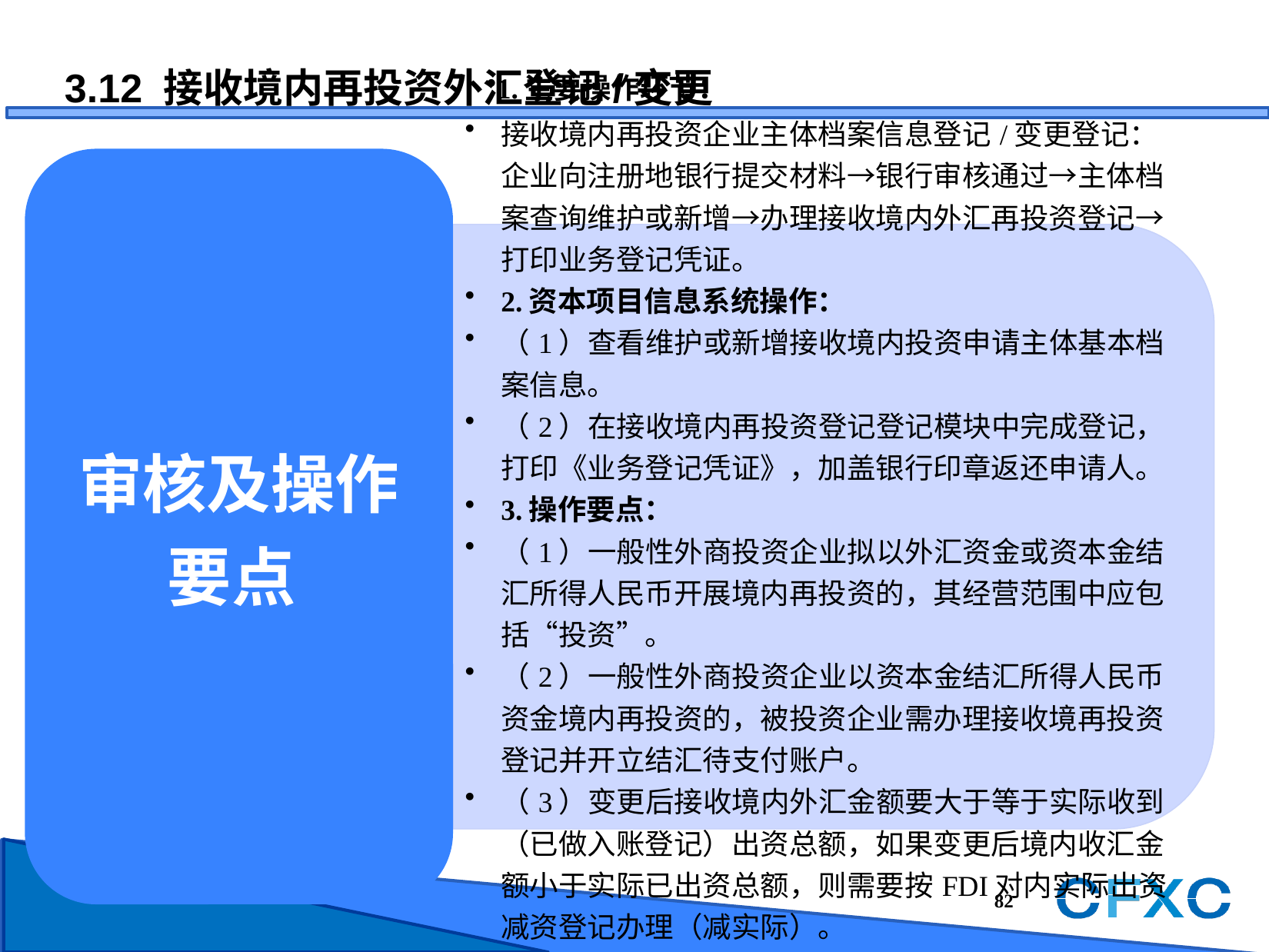

3.12 接收境内再投资外汇登记/变更
审核及操作要点
1.主要操作环节：
接收境内再投资企业主体档案信息登记/变更登记：企业向注册地银行提交材料→银行审核通过→主体档案查询维护或新增→办理接收境内外汇再投资登记→打印业务登记凭证。
2.资本项目信息系统操作：
（1）查看维护或新增接收境内投资申请主体基本档案信息。
（2）在接收境内再投资登记登记模块中完成登记，打印《业务登记凭证》，加盖银行印章返还申请人。
3.操作要点：
（1）一般性外商投资企业拟以外汇资金或资本金结汇所得人民币开展境内再投资的，其经营范围中应包括“投资”。
（2）一般性外商投资企业以资本金结汇所得人民币资金境内再投资的，被投资企业需办理接收境再投资登记并开立结汇待支付账户。
82